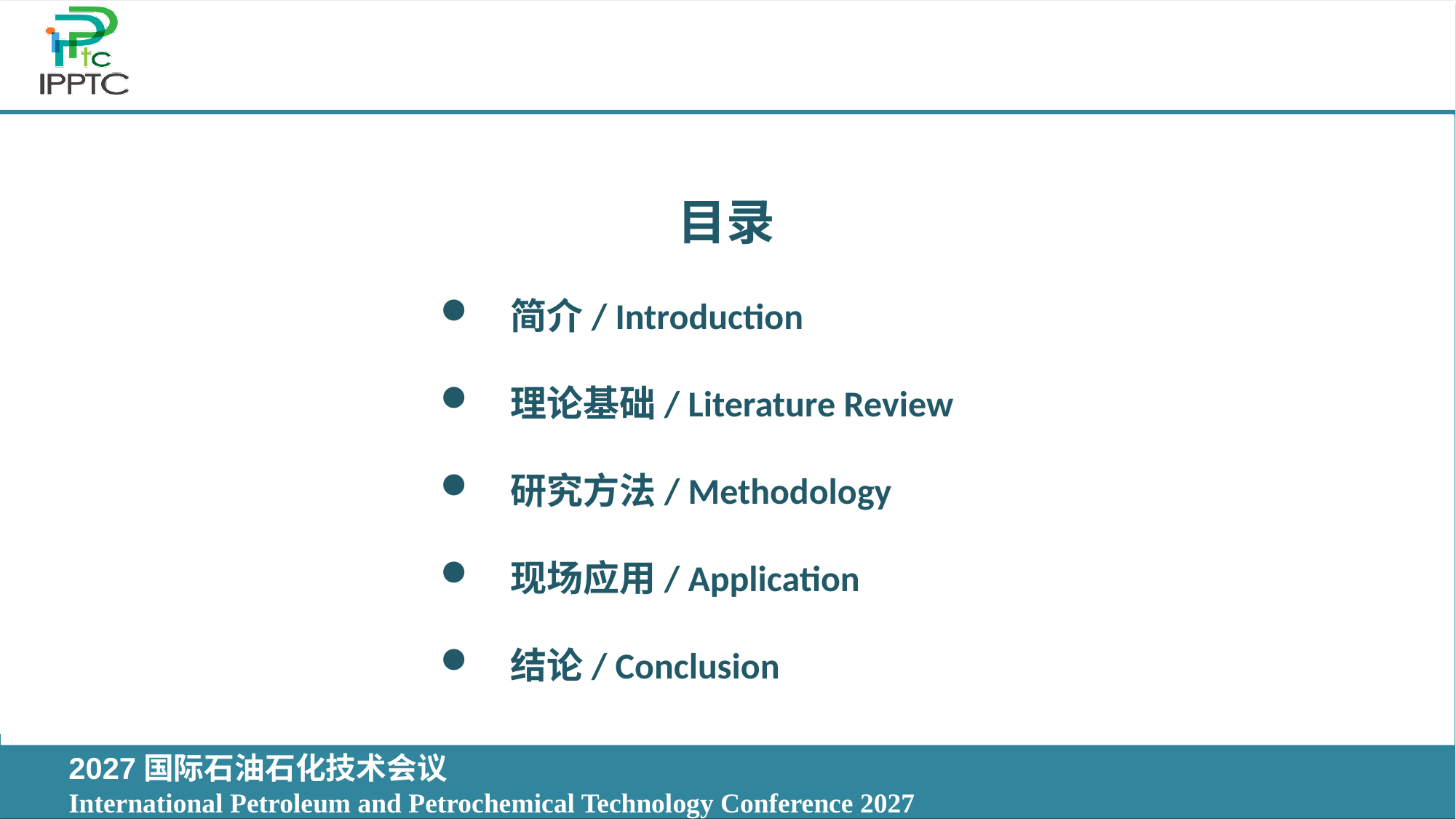

目录
   简介/ Introduction
   理论基础/ Literature Review
   研究方法/ Methodology
   现场应用/ Application
   结论/ Conclusion